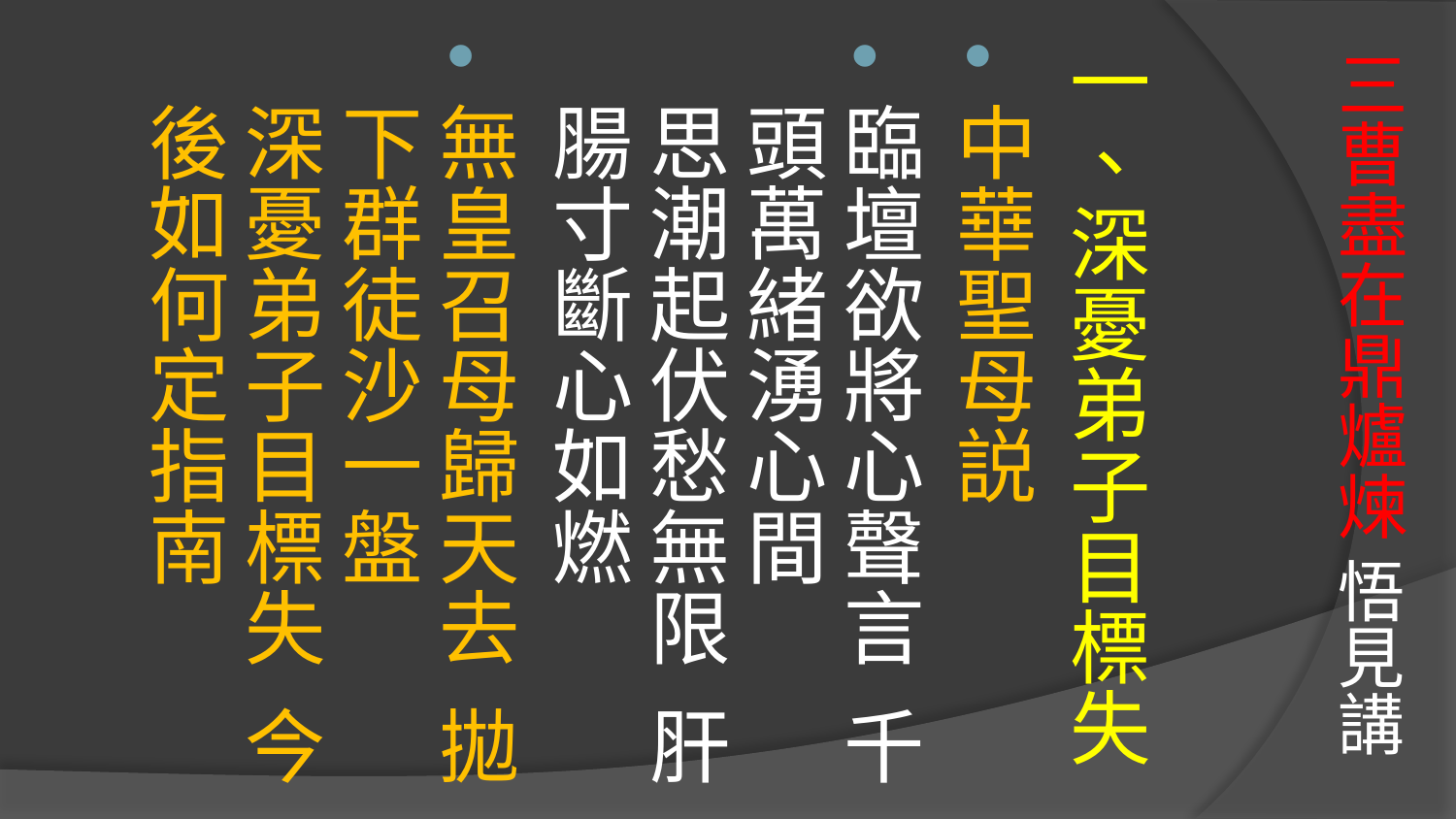

# 三曹盡在鼎爐煉 悟見講
一、深憂弟子目標失
中華聖母説
臨壇欲將心聲言  千頭萬緒湧心間
思潮起伏愁無限  肝腸寸斷心如燃
無皇召母歸天去  拋下群徒沙一盤
深憂弟子目標失  今後如何定指南